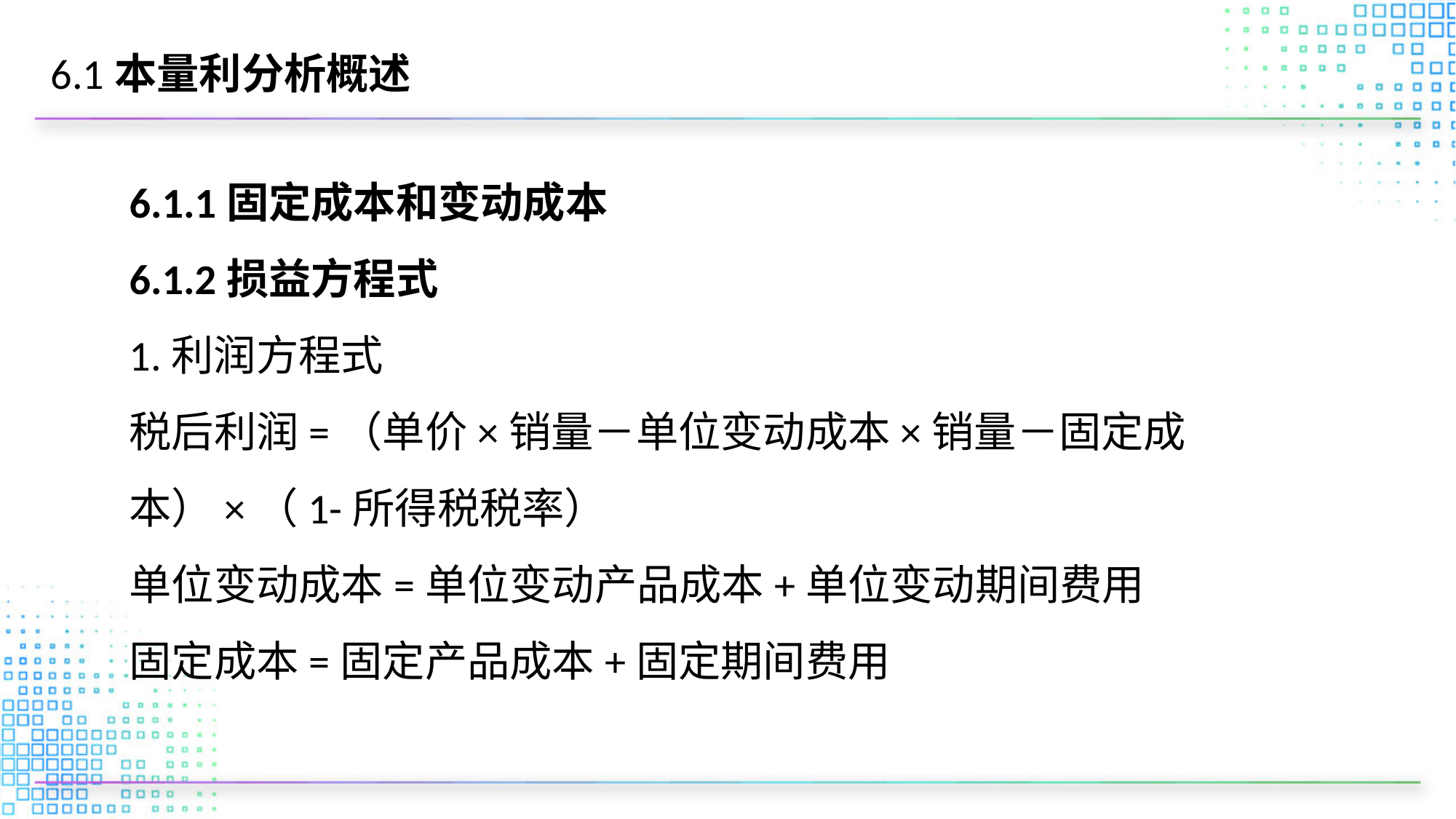

# 6.1本量利分析概述
6.1.1固定成本和变动成本
6.1.2损益方程式
1.利润方程式
税后利润=（单价×销量－单位变动成本×销量－固定成本）×（1-所得税税率）
单位变动成本=单位变动产品成本+单位变动期间费用
固定成本=固定产品成本+固定期间费用